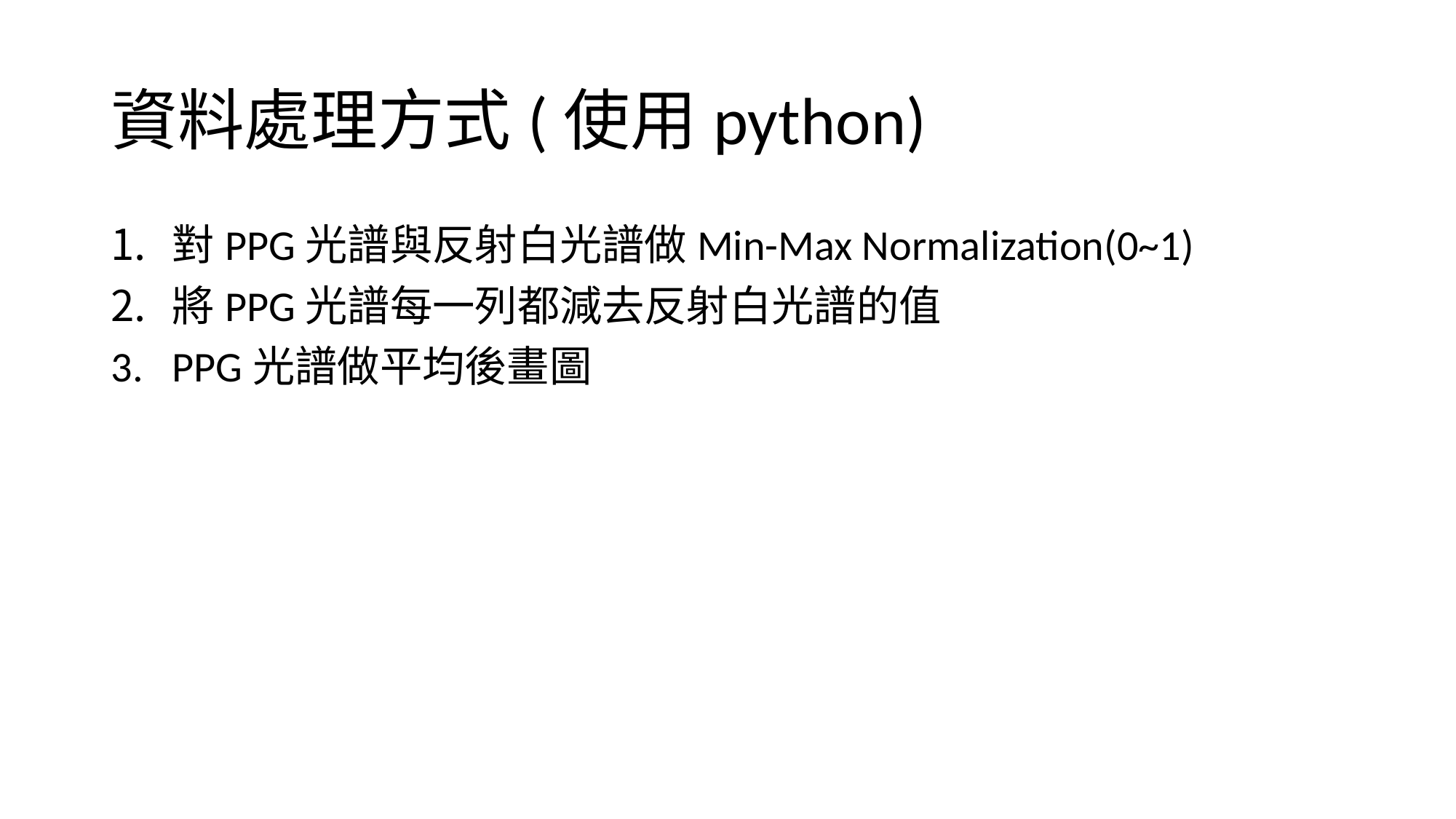

# 資料處理方式(使用python)
對PPG光譜與反射白光譜做Min-Max Normalization(0~1)
將PPG光譜每一列都減去反射白光譜的值
PPG光譜做平均後畫圖